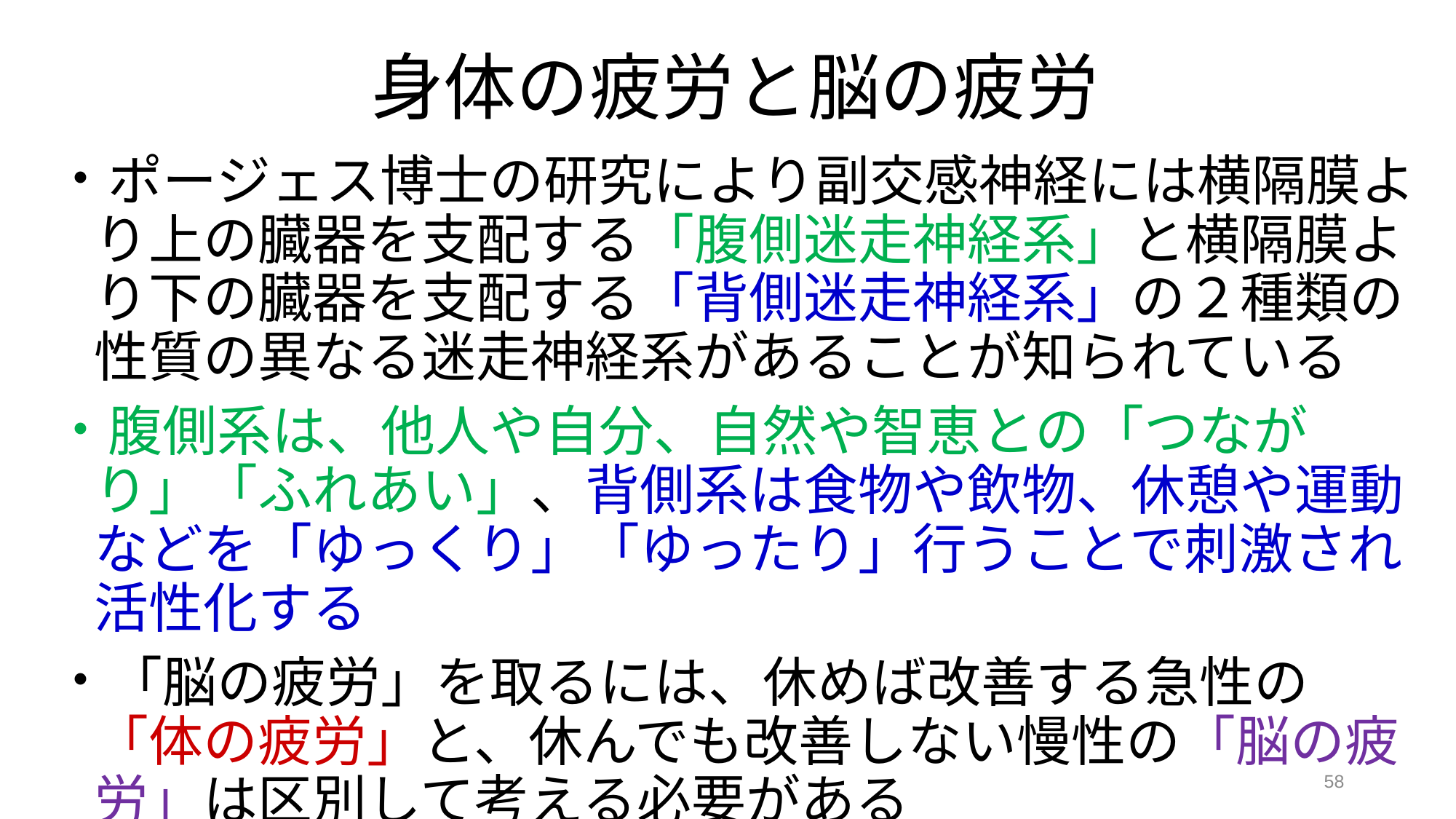

# 身体の疲労と脳の疲労
ポージェス博士の研究により副交感神経には横隔膜より上の臓器を支配する「腹側迷走神経系」と横隔膜より下の臓器を支配する「背側迷走神経系」の２種類の性質の異なる迷走神経系があることが知られている
腹側系は、他人や自分、自然や智恵との「つながり」「ふれあい」、背側系は食物や飲物、休憩や運動などを「ゆっくり」「ゆったり」行うことで刺激され活性化する
「脳の疲労」を取るには、休めば改善する急性の「体の疲労」と、休んでも改善しない慢性の「脳の疲労」は区別して考える必要がある

58